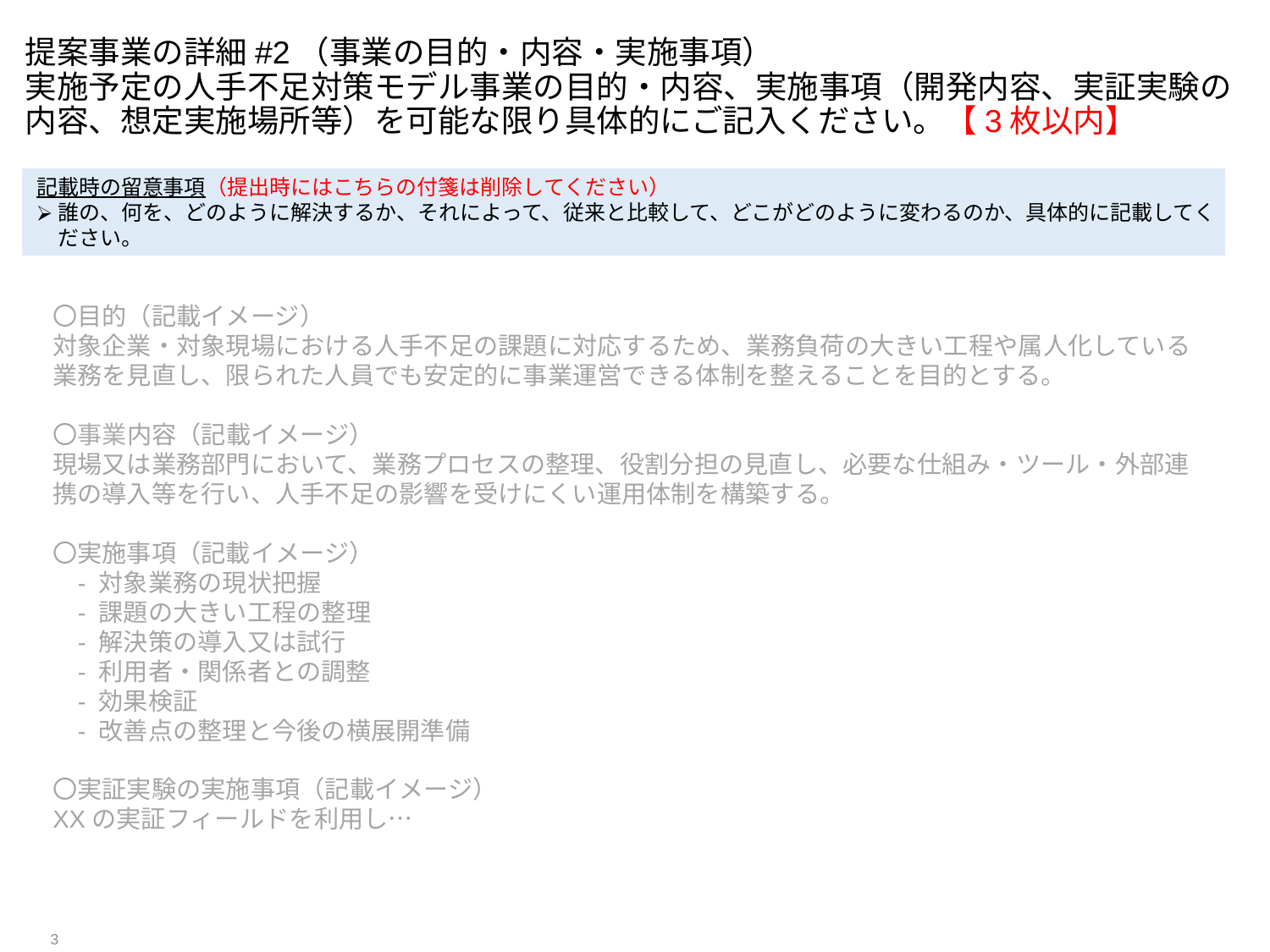

# 提案事業の詳細#2（事業の目的・内容・実施事項） 実施予定の人手不足対策モデル事業の目的・内容、実施事項（開発内容、実証実験の内容、想定実施場所等）を可能な限り具体的にご記入ください。【3枚以内】
記載時の留意事項（提出時にはこちらの付箋は削除してください）
誰の、何を、どのように解決するか、それによって、従来と比較して、どこがどのように変わるのか、具体的に記載してください。
〇目的（記載イメージ）
対象企業・対象現場における人手不足の課題に対応するため、業務負荷の大きい工程や属人化している業務を見直し、限られた人員でも安定的に事業運営できる体制を整えることを目的とする。

〇事業内容（記載イメージ）
現場又は業務部門において、業務プロセスの整理、役割分担の見直し、必要な仕組み・ツール・外部連携の導入等を行い、人手不足の影響を受けにくい運用体制を構築する。

〇実施事項（記載イメージ）
- 対象業務の現状把握
- 課題の大きい工程の整理
- 解決策の導入又は試行
- 利用者・関係者との調整
- 効果検証
- 改善点の整理と今後の横展開準備

〇実証実験の実施事項（記載イメージ）
XXの実証フィールドを利用し…
3